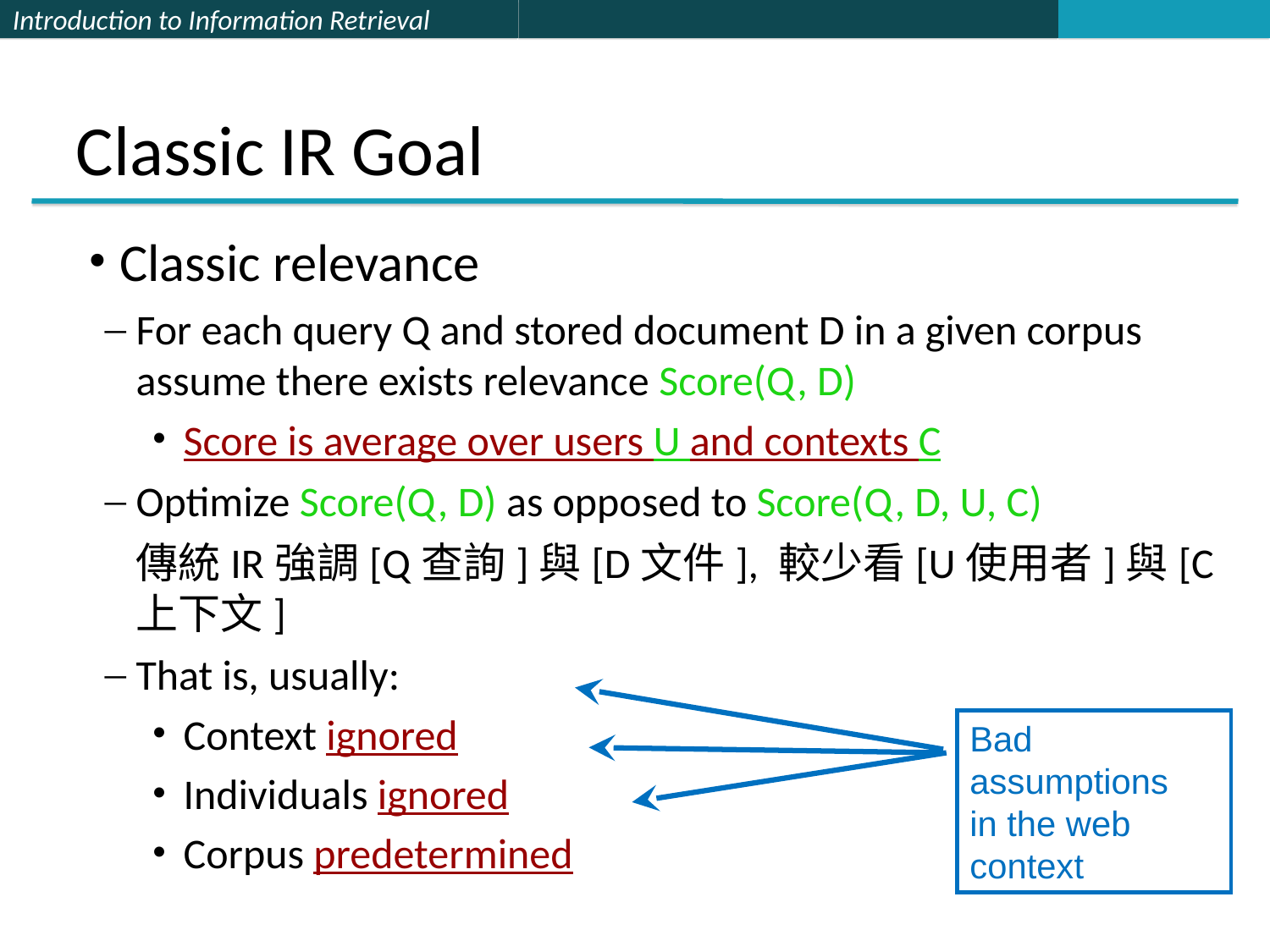

# Classic IR Goal
 Classic relevance
For each query Q and stored document D in a given corpus assume there exists relevance Score(Q, D)
Score is average over users U and contexts C
Optimize Score(Q, D) as opposed to Score(Q, D, U, C)
	傳統IR強調[Q查詢]與[D文件], 較少看[U使用者]與[C上下文]
That is, usually:
Context ignored
Individuals ignored
Corpus predetermined

Bad assumptions
in the web context